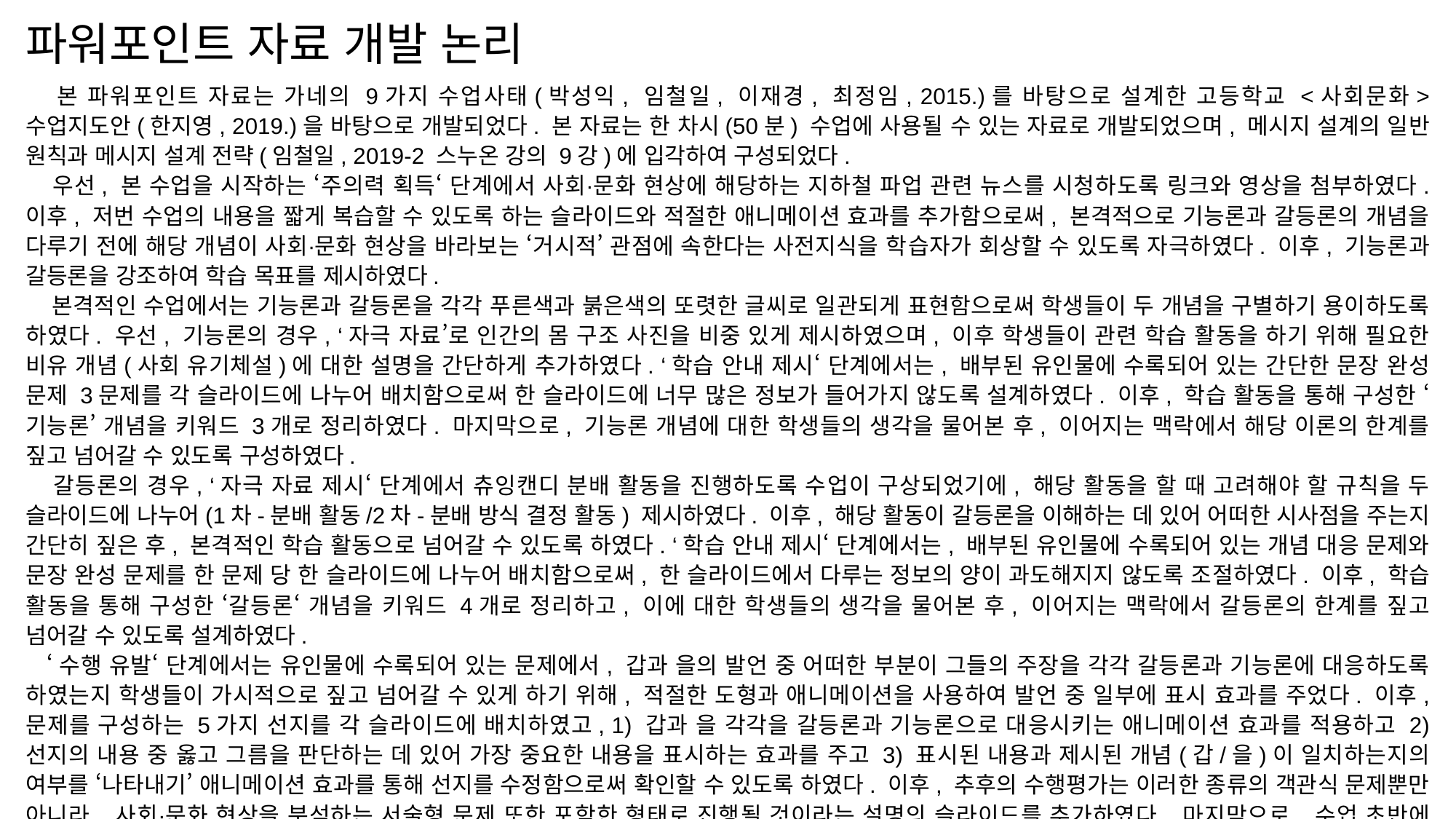

파워포인트 자료 개발 논리
   본 파워포인트 자료는 가네의 9가지 수업사태(박성익, 임철일, 이재경, 최정임, 2015.)를 바탕으로 설계한 고등학교 <사회문화> 수업지도안(한지영, 2019.)을 바탕으로 개발되었다. 본 자료는 한 차시(50분) 수업에 사용될 수 있는 자료로 개발되었으며, 메시지 설계의 일반 원칙과 메시지 설계 전략(임철일, 2019-2 스누온 강의 9강)에 입각하여 구성되었다.
   우선, 본 수업을 시작하는 ‘주의력 획득‘ 단계에서 사회∙문화 현상에 해당하는 지하철 파업 관련 뉴스를 시청하도록 링크와 영상을 첨부하였다. 이후, 저번 수업의 내용을 짧게 복습할 수 있도록 하는 슬라이드와 적절한 애니메이션 효과를 추가함으로써, 본격적으로 기능론과 갈등론의 개념을 다루기 전에 해당 개념이 사회∙문화 현상을 바라보는 ‘거시적’ 관점에 속한다는 사전지식을 학습자가 회상할 수 있도록 자극하였다. 이후, 기능론과 갈등론을 강조하여 학습 목표를 제시하였다.
   본격적인 수업에서는 기능론과 갈등론을 각각 푸른색과 붉은색의 또렷한 글씨로 일관되게 표현함으로써 학생들이 두 개념을 구별하기 용이하도록 하였다. 우선, 기능론의 경우, ‘자극 자료’로 인간의 몸 구조 사진을 비중 있게 제시하였으며, 이후 학생들이 관련 학습 활동을 하기 위해 필요한 비유 개념(사회 유기체설)에 대한 설명을 간단하게 추가하였다. ‘학습 안내 제시‘ 단계에서는, 배부된 유인물에 수록되어 있는 간단한 문장 완성 문제 3문제를 각 슬라이드에 나누어 배치함으로써 한 슬라이드에 너무 많은 정보가 들어가지 않도록 설계하였다. 이후, 학습 활동을 통해 구성한 ‘기능론’ 개념을 키워드 3개로 정리하였다. 마지막으로, 기능론 개념에 대한 학생들의 생각을 물어본 후, 이어지는 맥락에서 해당 이론의 한계를 짚고 넘어갈 수 있도록 구성하였다.
   갈등론의 경우, ‘자극 자료 제시‘ 단계에서 츄잉캔디 분배 활동을 진행하도록 수업이 구상되었기에, 해당 활동을 할 때 고려해야 할 규칙을 두 슬라이드에 나누어(1차-분배 활동/2차-분배 방식 결정 활동) 제시하였다. 이후, 해당 활동이 갈등론을 이해하는 데 있어 어떠한 시사점을 주는지 간단히 짚은 후, 본격적인 학습 활동으로 넘어갈 수 있도록 하였다. ‘학습 안내 제시‘ 단계에서는, 배부된 유인물에 수록되어 있는 개념 대응 문제와 문장 완성 문제를 한 문제 당 한 슬라이드에 나누어 배치함으로써, 한 슬라이드에서 다루는 정보의 양이 과도해지지 않도록 조절하였다. 이후, 학습 활동을 통해 구성한 ‘갈등론‘ 개념을 키워드 4개로 정리하고, 이에 대한 학생들의 생각을 물어본 후, 이어지는 맥락에서 갈등론의 한계를 짚고 넘어갈 수 있도록 설계하였다.
   ‘수행 유발‘ 단계에서는 유인물에 수록되어 있는 문제에서, 갑과 을의 발언 중 어떠한 부분이 그들의 주장을 각각 갈등론과 기능론에 대응하도록 하였는지 학생들이 가시적으로 짚고 넘어갈 수 있게 하기 위해, 적절한 도형과 애니메이션을 사용하여 발언 중 일부에 표시 효과를 주었다. 이후, 문제를 구성하는 5가지 선지를 각 슬라이드에 배치하였고, 1) 갑과 을 각각을 갈등론과 기능론으로 대응시키는 애니메이션 효과를 적용하고 2) 선지의 내용 중 옳고 그름을 판단하는 데 있어 가장 중요한 내용을 표시하는 효과를 주고 3) 표시된 내용과 제시된 개념(갑/을)이 일치하는지의 여부를 ‘나타내기’ 애니메이션 효과를 통해 선지를 수정함으로써 확인할 수 있도록 하였다. 이후, 추후의 수행평가는 이러한 종류의 객관식 문제뿐만 아니라, 사회∙문화 현상을 분석하는 서술형 문제 또한 포함한 형태로 진행될 것이라는 설명의 슬라이드를 추가하였다. 마지막으로, 수업 초반에 시청한 뉴스의 캡쳐본을 삽입하고 해당 내용을 본 수업에서 배운 기능론과 갈등론의 시각에서 분석할 수 있도록 함으로써 파지와 전이를 향상하도록 구성하였으며, 다음 수업에는 이번 수업과 이어지는 맥락에서 ‘미시적 관점’에 해당하는 상징적 상호작용론에 대해 다룰 것임을 예고하며 수업을 마치도록 하였다.